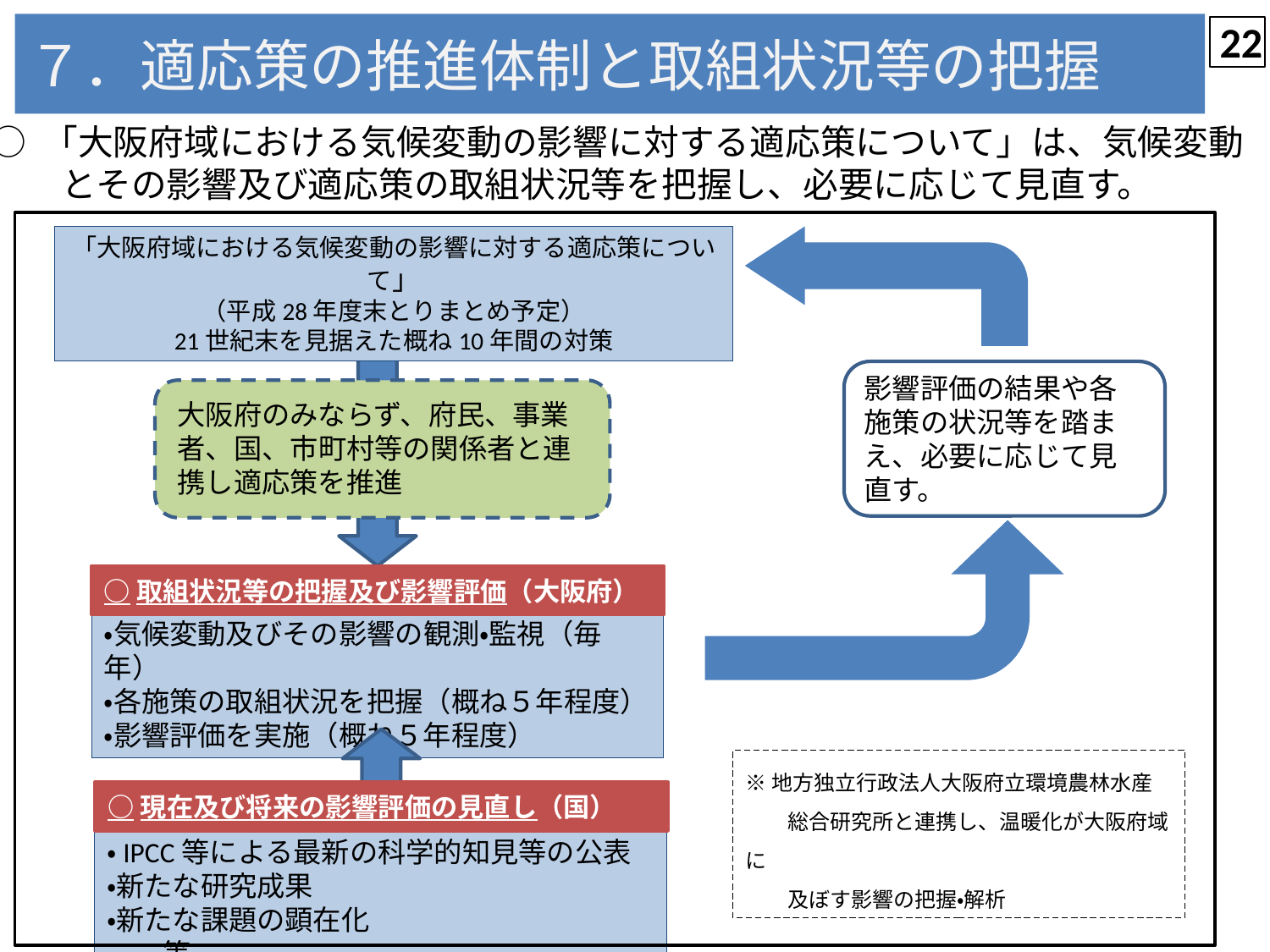

７．適応策の推進体制と取組状況等の把握
22
○ 「大阪府域における気候変動の影響に対する適応策について」は、気候変動
　　とその影響及び適応策の取組状況等を把握し、必要に応じて見直す。

「大阪府域における気候変動の影響に対する適応策について」
（平成28年度末とりまとめ予定）
21世紀末を見据えた概ね10年間の対策

影響評価の結果や各施策の状況等を踏まえ、必要に応じて見直す。

大阪府のみならず、府民、事業者、国、市町村等の関係者と連携し適応策を推進

○取組状況等の把握及び影響評価（大阪府）
・気候変動及びその影響の観測・監視（毎年）
・各施策の取組状況を把握（概ね５年程度）
・影響評価を実施（概ね５年程度）

※地方独立行政法人大阪府立環境農林水産
　　総合研究所と連携し、温暖化が大阪府域に
　　及ぼす影響の把握・解析
○現在及び将来の影響評価の見直し（国）
・IPCC等による最新の科学的知見等の公表
・新たな研究成果
・新たな課題の顕在化　　　　　　　　　　　　等